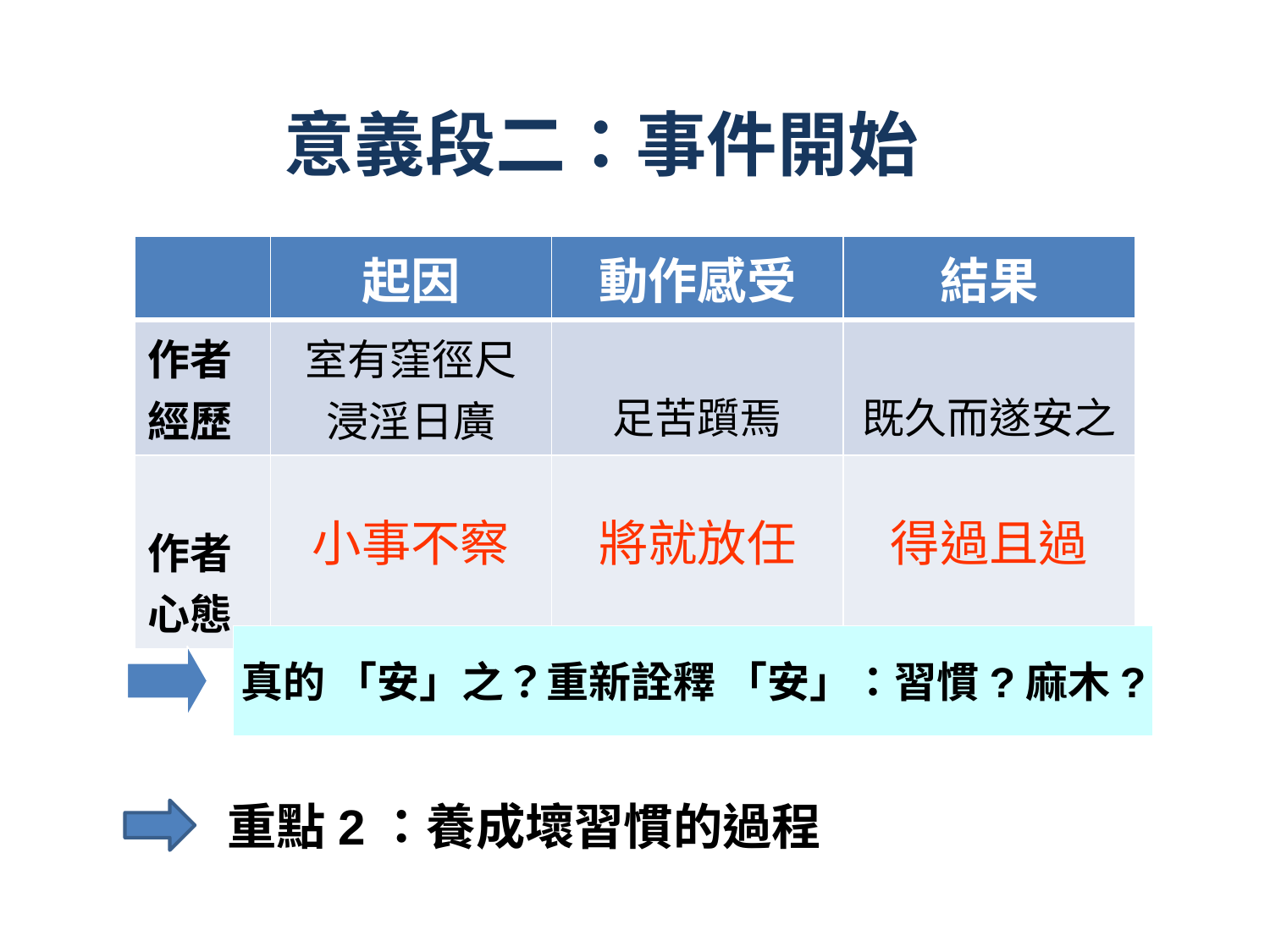

# 意義段二：事件開始
|  | 起因 | 動作感受 | 結果 |
| --- | --- | --- | --- |
| 作者 經歷 | 室有窪徑尺 浸淫日廣 | 足苦躓焉 | 既久而遂安之 |
| 作者心態 | 小事不察 | 將就放任 | 得過且過 |

真的 「安」之？重新詮釋 「安」：習慣?麻木?

重點2：養成壞習慣的過程